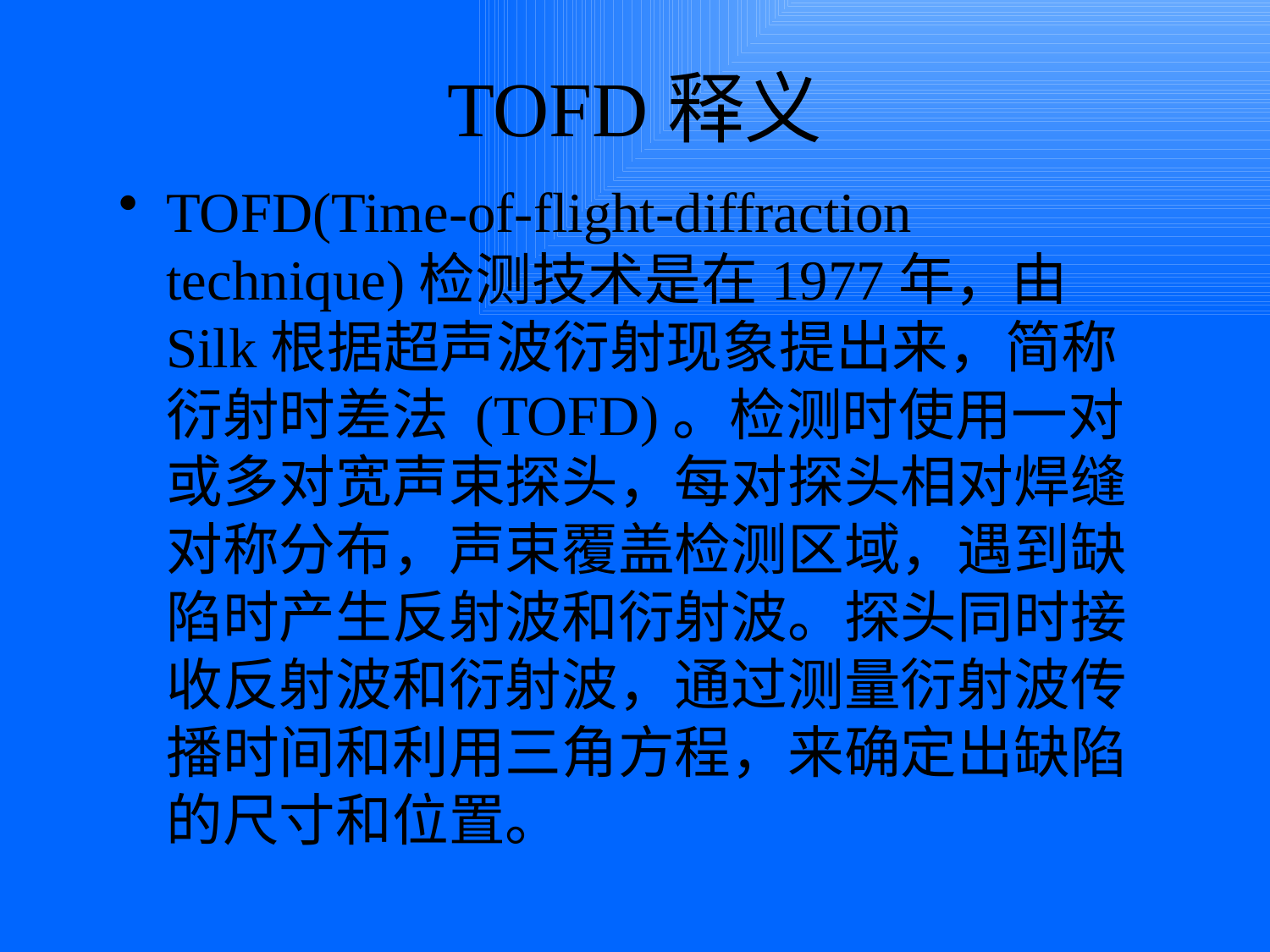

TOFD释义

TOFD(Time-of-flight-diffraction  technique)检测技术是在1977年，由Silk根据超声波衍射现象提出来，简称衍射时差法 (TOFD)。检测时使用一对或多对宽声束探头，每对探头相对焊缝对称分布，声束覆盖检测区域，遇到缺陷时产生反射波和衍射波。探头同时接收反射波和衍射波，通过测量衍射波传播时间和利用三角方程，来确定出缺陷的尺寸和位置。